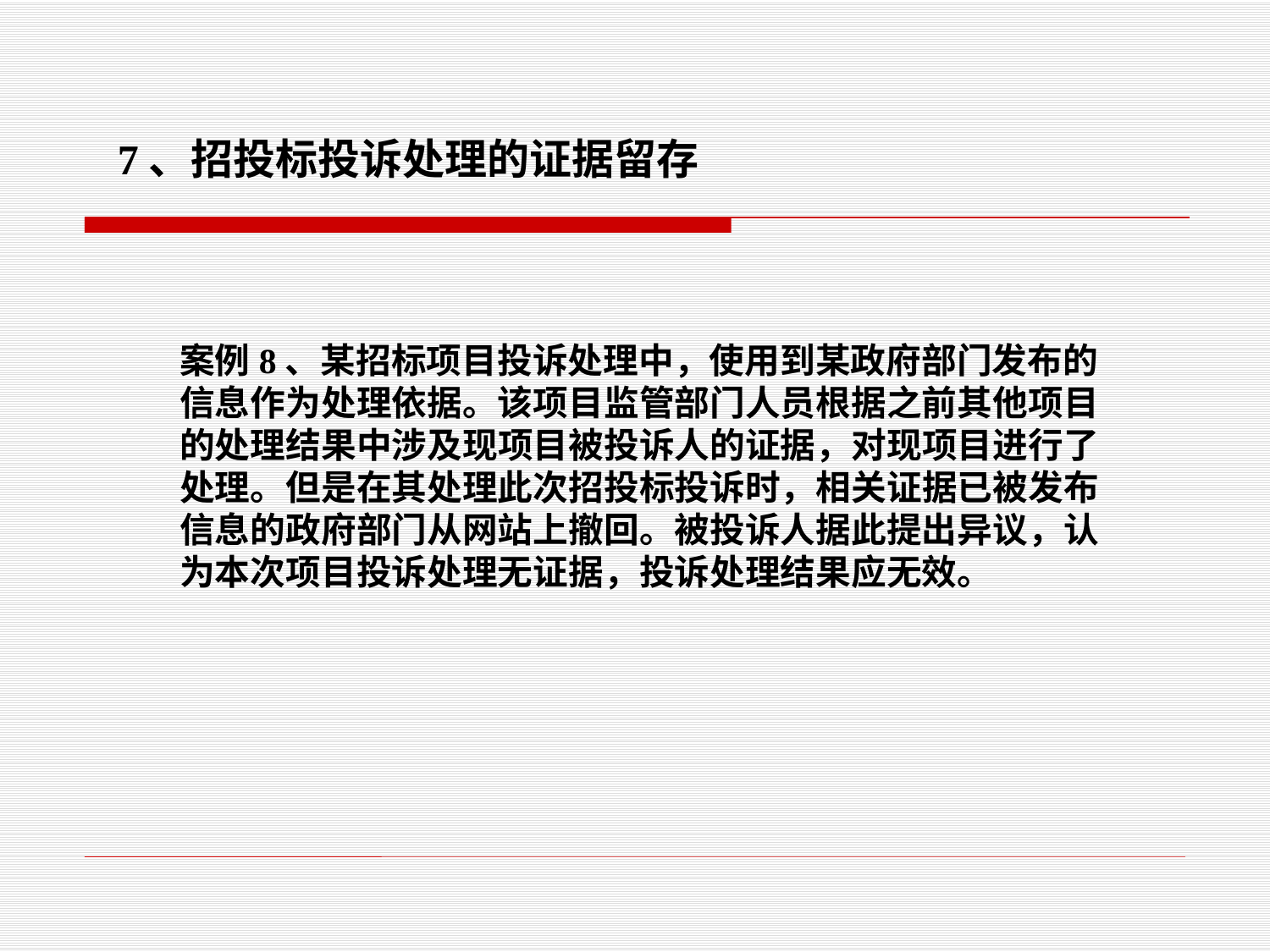

7、招投标投诉处理的证据留存
案例8、某招标项目投诉处理中，使用到某政府部门发布的信息作为处理依据。该项目监管部门人员根据之前其他项目的处理结果中涉及现项目被投诉人的证据，对现项目进行了处理。但是在其处理此次招投标投诉时，相关证据已被发布信息的政府部门从网站上撤回。被投诉人据此提出异议，认为本次项目投诉处理无证据，投诉处理结果应无效。